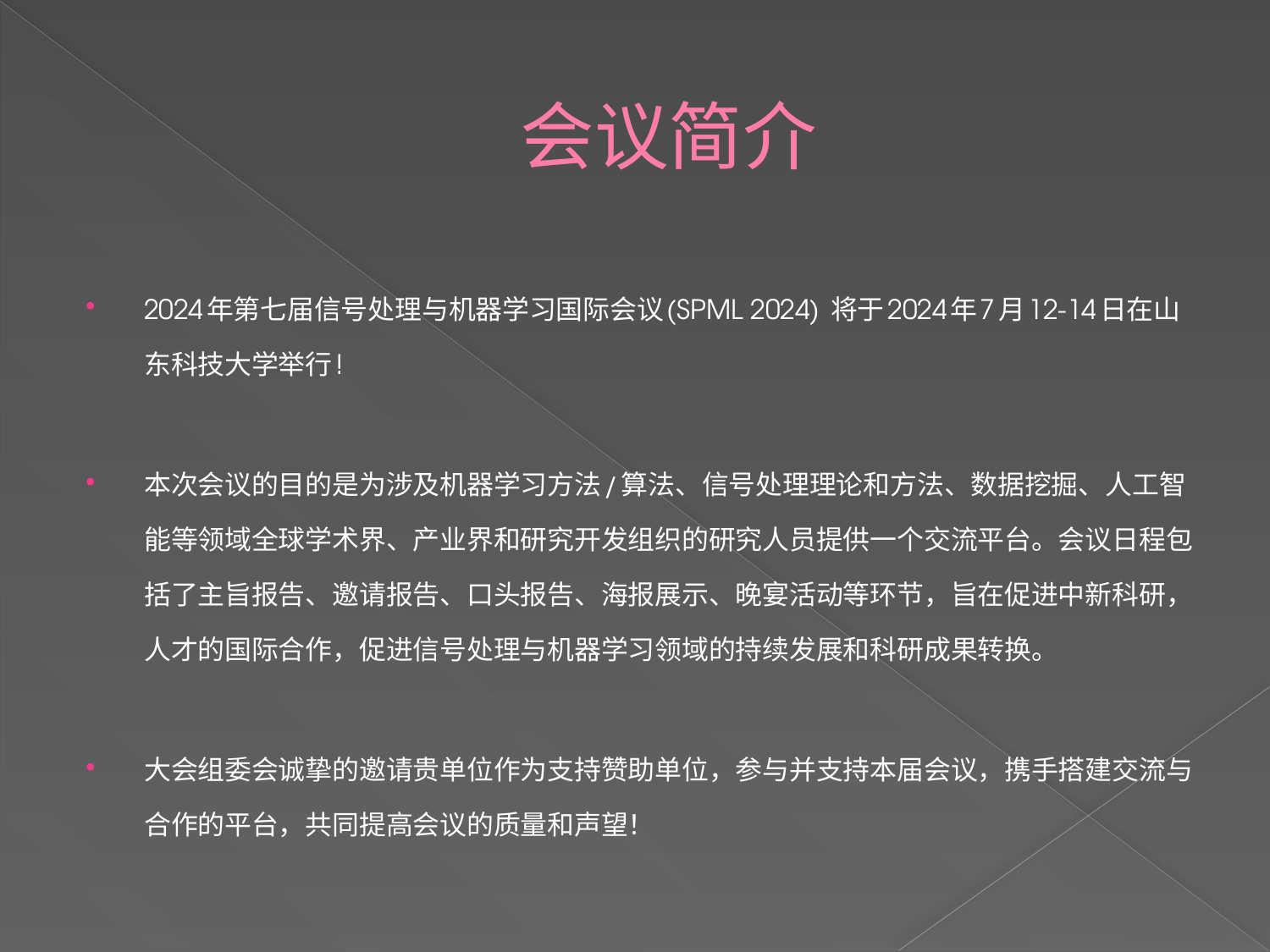

# 会议简介

2024年第七届信号处理与机器学习国际会议(SPML 2024) 将于2024年7月12-14日在山东科技大学举行!

本次会议的目的是为涉及机器学习方法/算法、信号处理理论和方法、数据挖掘、人工智能等领域全球学术界、产业界和研究开发组织的研究人员提供一个交流平台。会议日程包括了主旨报告、邀请报告、口头报告、海报展示、晚宴活动等环节，旨在促进中新科研，人才的国际合作，促进信号处理与机器学习领域的持续发展和科研成果转换。

大会组委会诚挚的邀请贵单位作为支持赞助单位，参与并支持本届会议，携手搭建交流与合作的平台，共同提高会议的质量和声望！